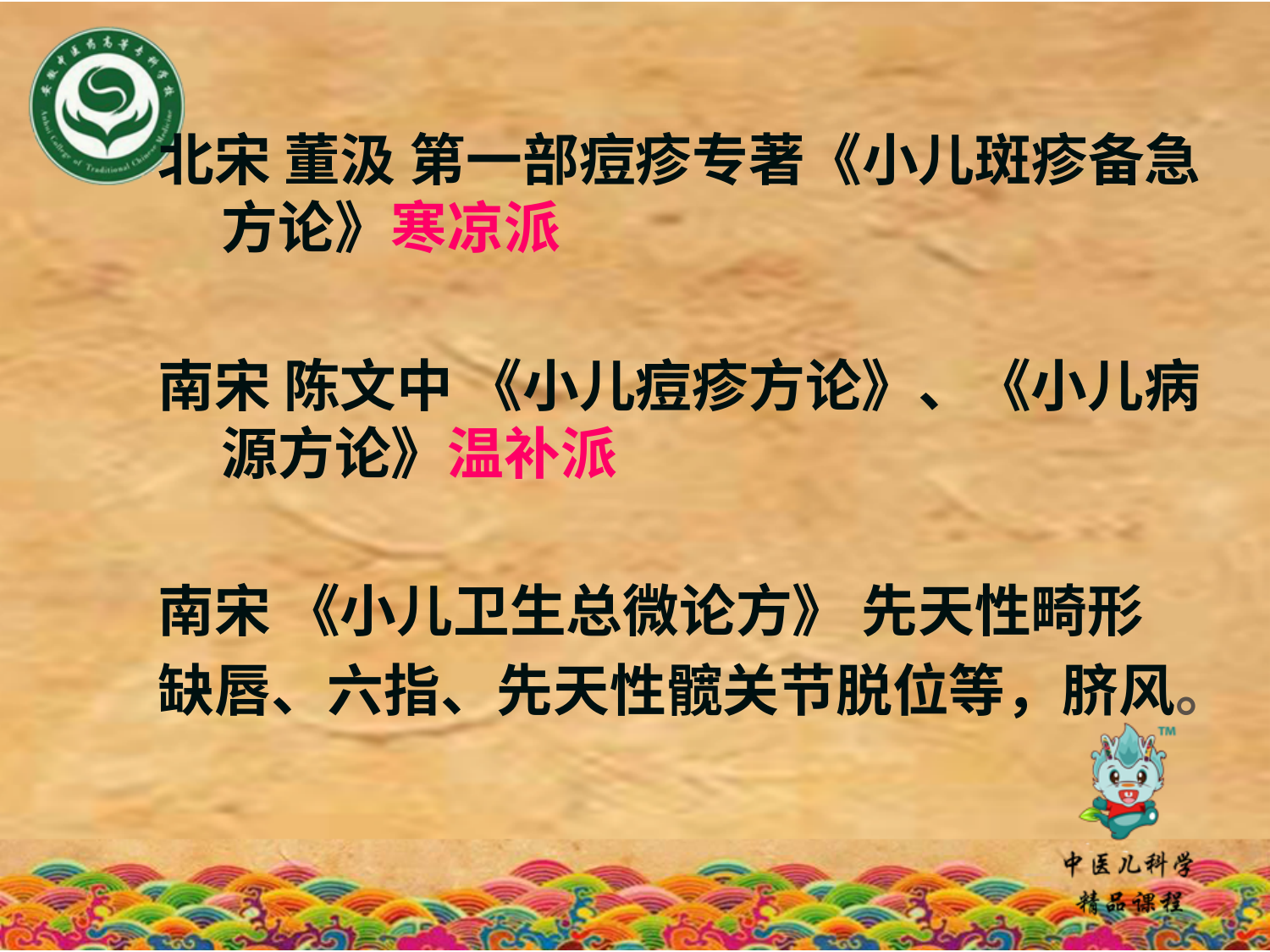

北宋 董汲 第一部痘疹专著《小儿斑疹备急方论》寒凉派

南宋 陈文中 《小儿痘疹方论》、《小儿病源方论》温补派

南宋 《小儿卫生总微论方》 先天性畸形
缺唇、六指、先天性髋关节脱位等，脐风。